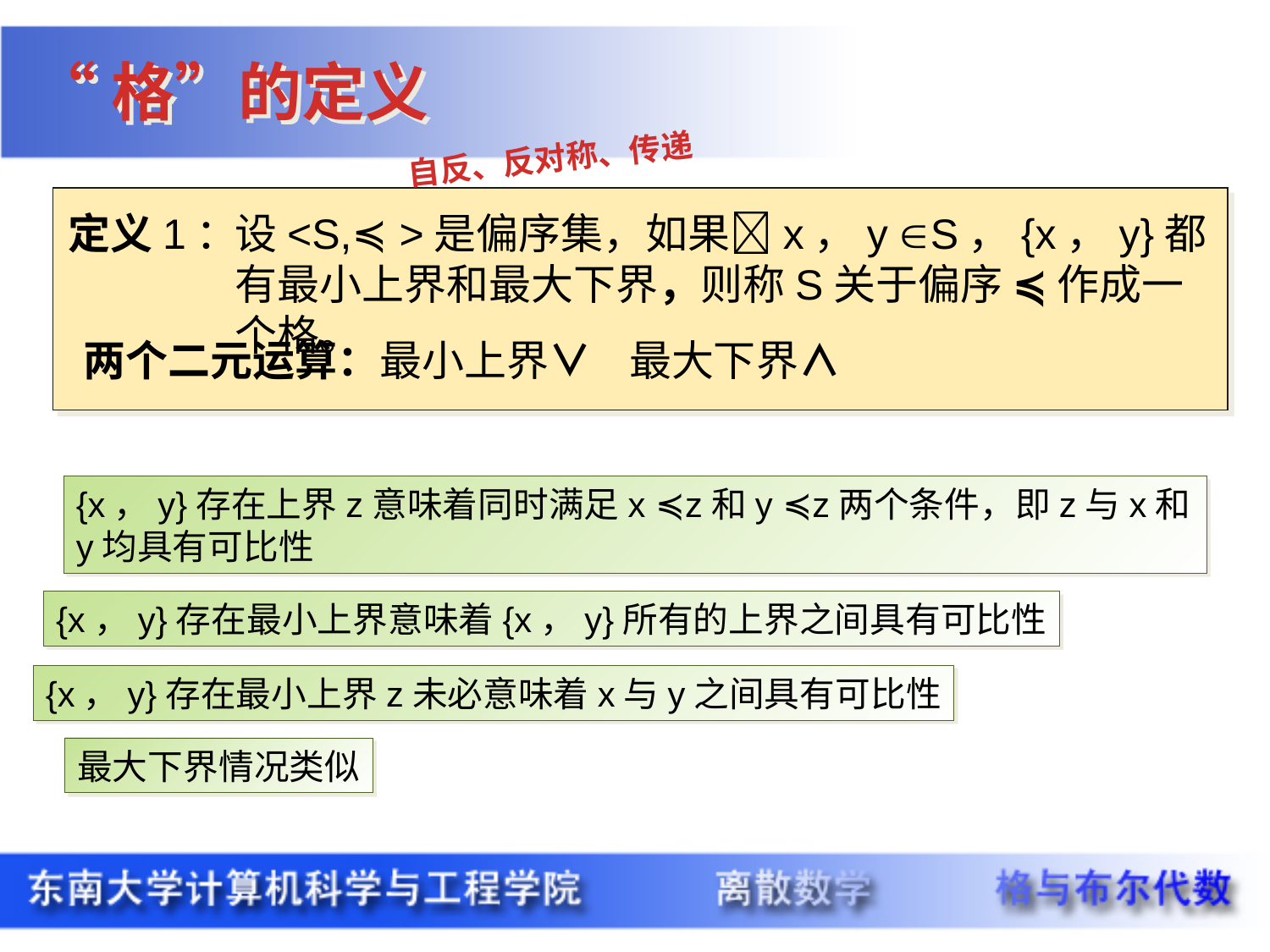

“格”的定义
自反、反对称、传递

定义1：
设<S,≼ >是偏序集，如果∀x，y ∈S，{x，y}都有最小上界和最大下界，则称S关于偏序 ≼ 作成一个格。
两个二元运算：最小上界∨    最大下界∧
{x，y}存在上界z意味着同时满足x ≼z和y ≼z两个条件，即z与x和y均具有可比性
{x，y}存在最小上界意味着{x，y}所有的上界之间具有可比性
{x，y}存在最小上界z未必意味着x与y之间具有可比性
最大下界情况类似